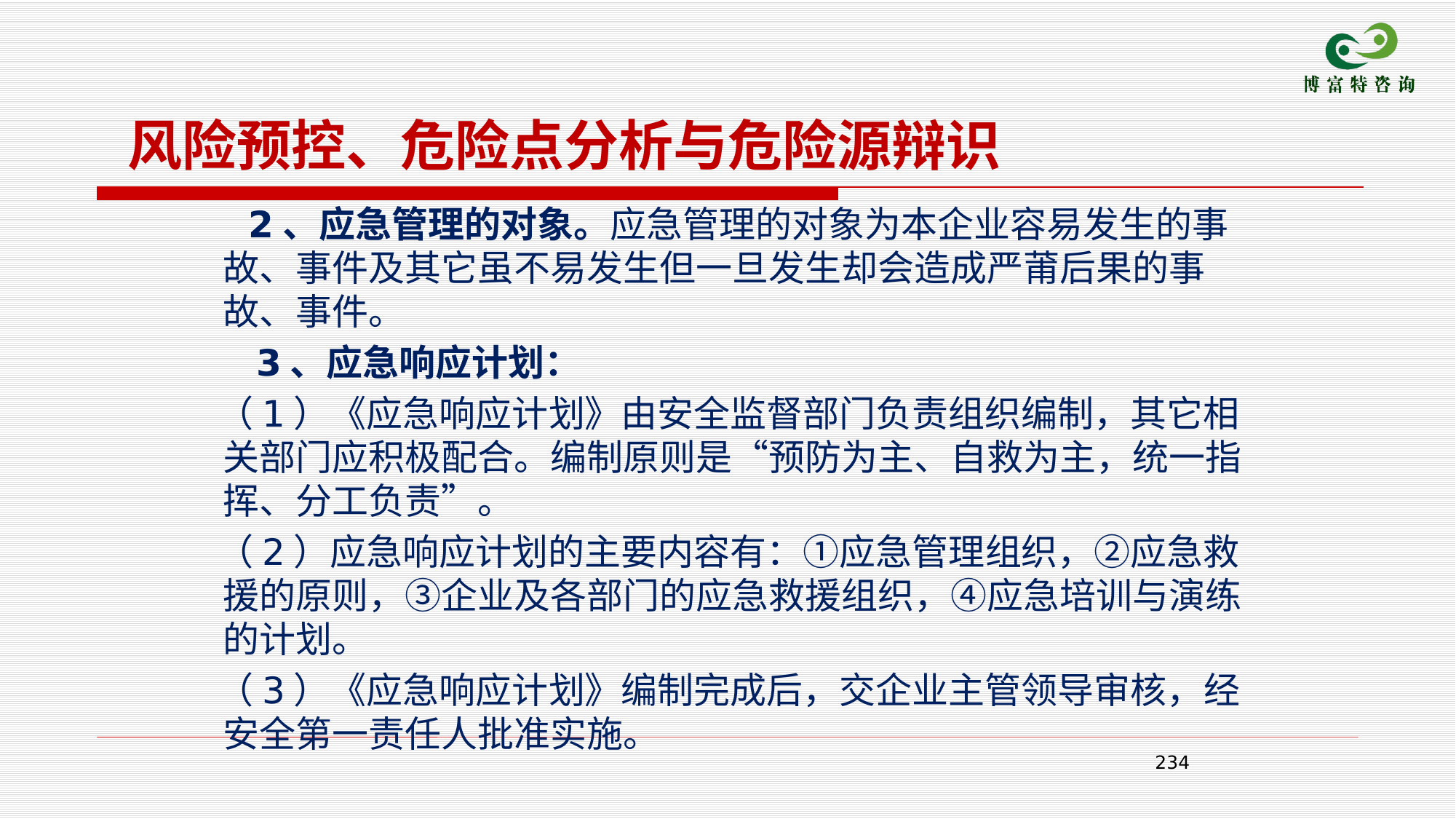

风险预控、危险点分析与危险源辩识
       2、应急管理的对象。应急管理的对象为本企业容易发生的事故、事件及其它虽不易发生但一旦发生却会造成严莆后果的事故、事件。
       3、应急响应计划：
     （1）《应急响应计划》由安全监督部门负责组织编制，其它相关部门应积极配合。编制原则是“预防为主、自救为主，统一指挥、分工负责”。
     （2）应急响应计划的主要内容有：①应急管理组织，②应急救援的原则，③企业及各部门的应急救援组织，④应急培训与演练的计划。
     （3）《应急响应计划》编制完成后，交企业主管领导审核，经安全第一责任人批准实施。

234